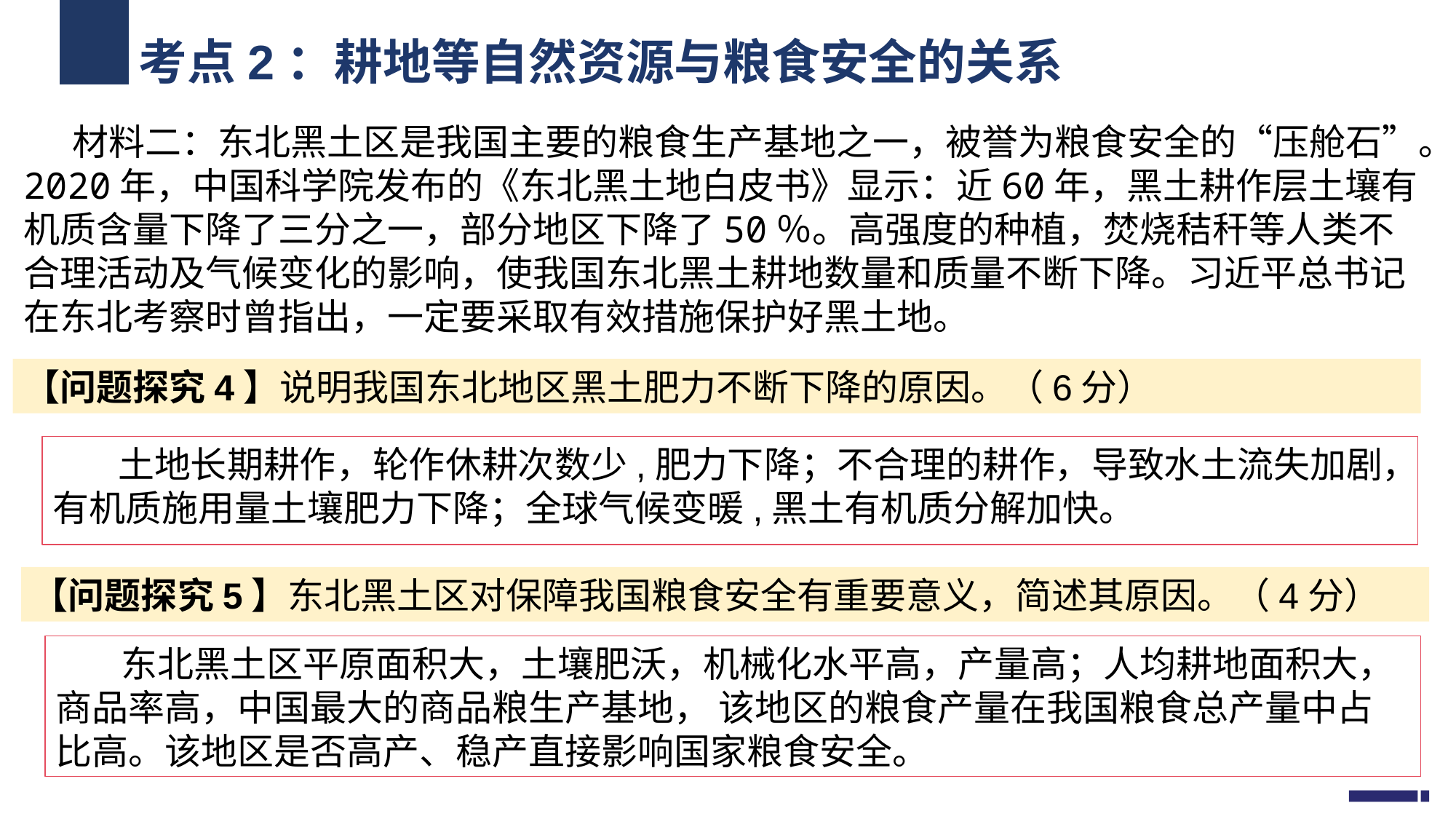

考点2：耕地等自然资源与粮食安全的关系
 材料二：东北黑土区是我国主要的粮食生产基地之一，被誉为粮食安全的“压舱石”。2020年，中国科学院发布的《东北黑土地白皮书》显示：近60年，黑土耕作层土壤有机质含量下降了三分之一，部分地区下降了50％。高强度的种植，焚烧秸秆等人类不合理活动及气候变化的影响，使我国东北黑土耕地数量和质量不断下降。习近平总书记在东北考察时曾指出，一定要采取有效措施保护好黑土地。
【问题探究4】说明我国东北地区黑土肥力不断下降的原因。（6分）
   土地长期耕作，轮作休耕次数少,肥力下降；不合理的耕作，导致水土流失加剧，有机质施用量土壤肥力下降；全球气候变暖,黑土有机质分解加快。
【问题探究5】东北黑土区对保障我国粮食安全有重要意义，简述其原因。（4分）
   东北黑土区平原面积大，土壤肥沃，机械化水平高，产量高；人均耕地面积大，商品率高，中国最大的商品粮生产基地， 该地区的粮食产量在我国粮食总产量中占比高。该地区是否高产、稳产直接影响国家粮食安全。